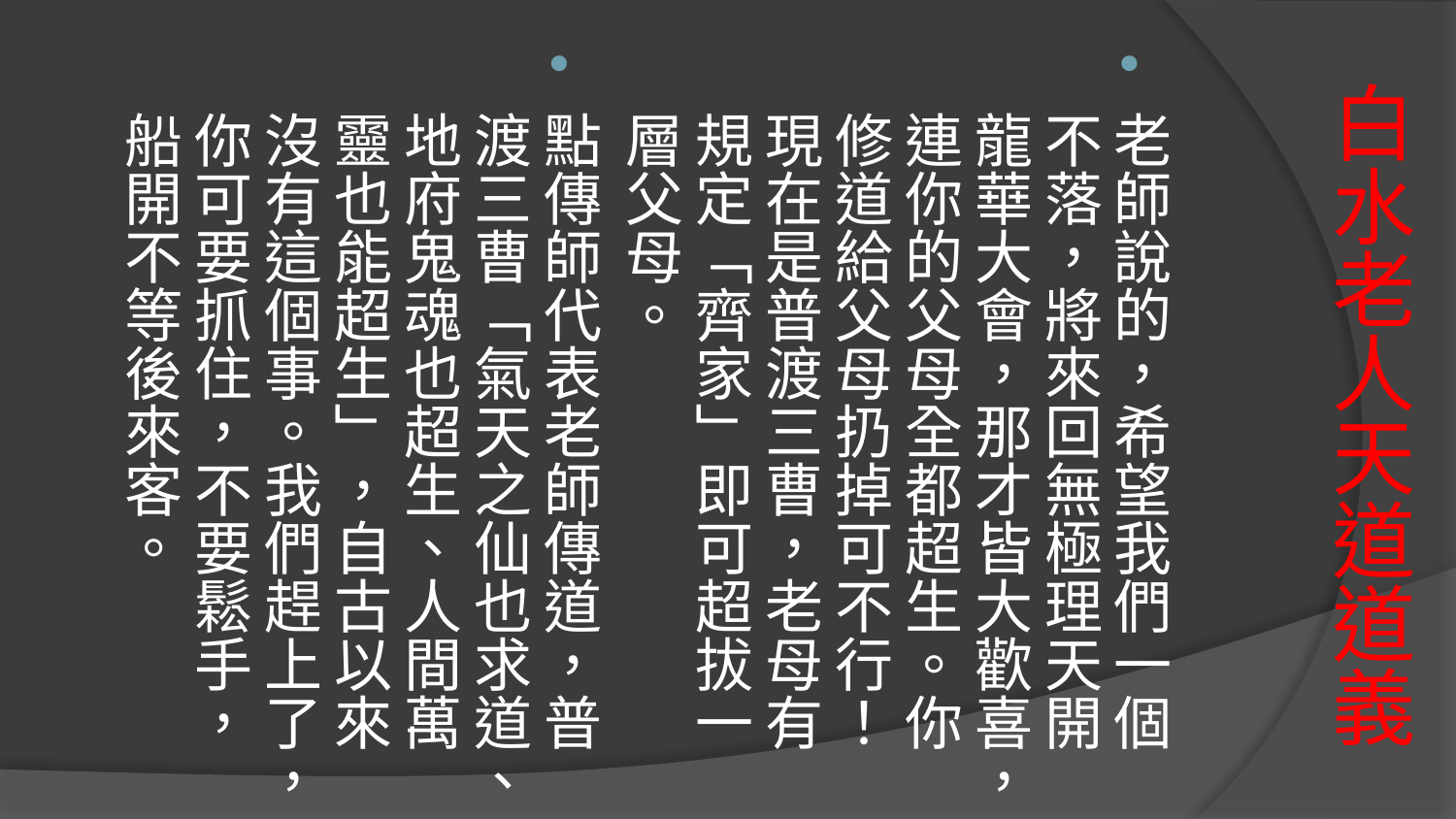

老師說的，希望我們一個不落，將來回無極理天開龍華大會，那才皆大歡喜，連你的父母全都超生。你修道給父母扔掉可不行！現在是普渡三曹，老母有規定「齊家」即可超拔一層父母。
點傳師代表老師傳道，普渡三曹「氣天之仙也求道、地府鬼魂也超生、人間萬靈也能超生」，自古以來沒有這個事。我們趕上了，你可要抓住，不要鬆手，船開不等後來客。

# 白水老人天道道義